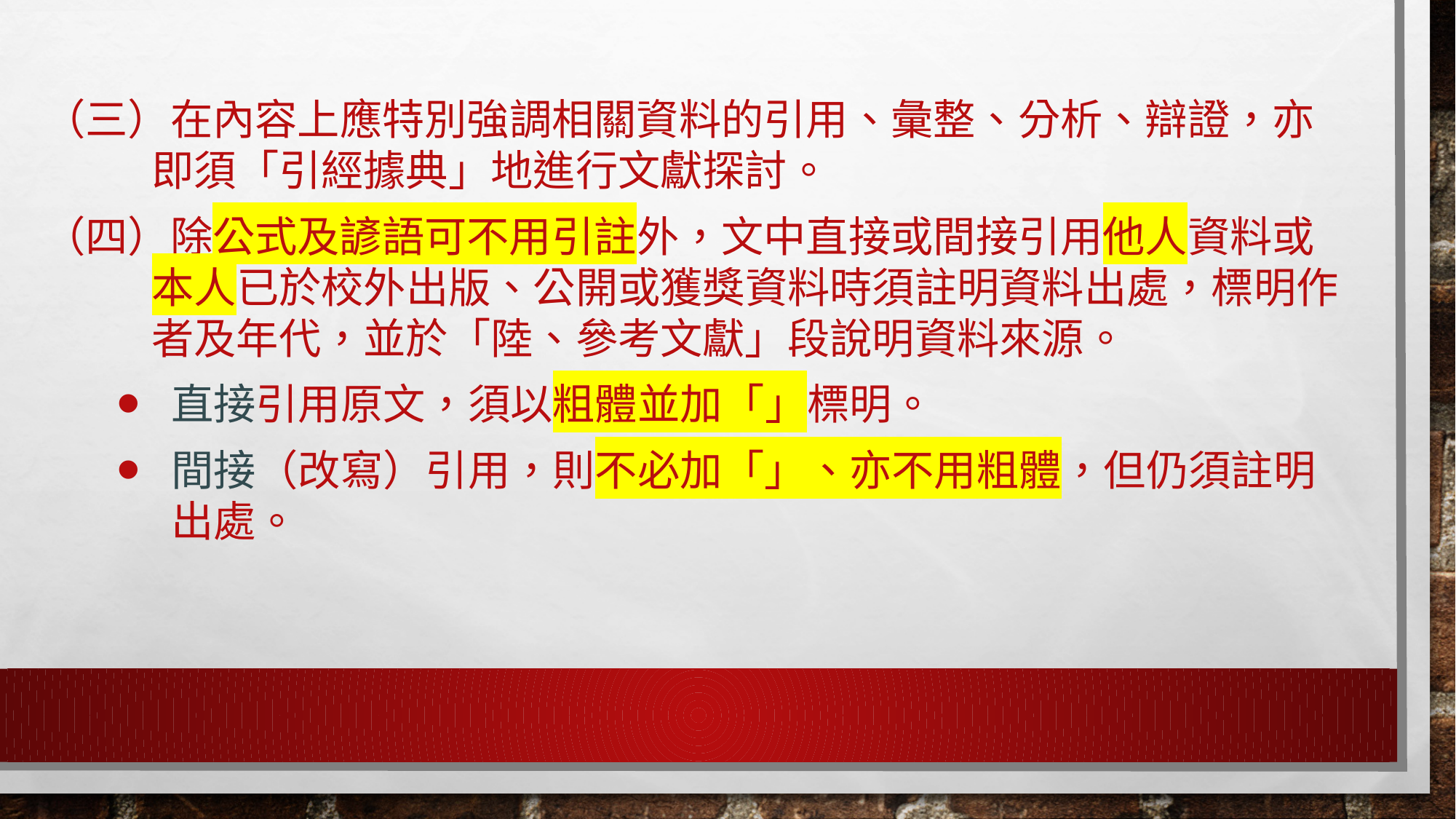

（三）在內容上應特別強調相關資料的引用、彙整、分析、辯證，亦即須「引經據典」地進行文獻探討。
（四）除公式及諺語可不用引註外，文中直接或間接引用他人資料或本人已於校外出版、公開或獲獎資料時須註明資料出處，標明作者及年代，並於「陸、參考文獻」段說明資料來源。
直接引用原文，須以粗體並加「」標明。
間接（改寫）引用，則不必加「」、亦不用粗體，但仍須註明出處。